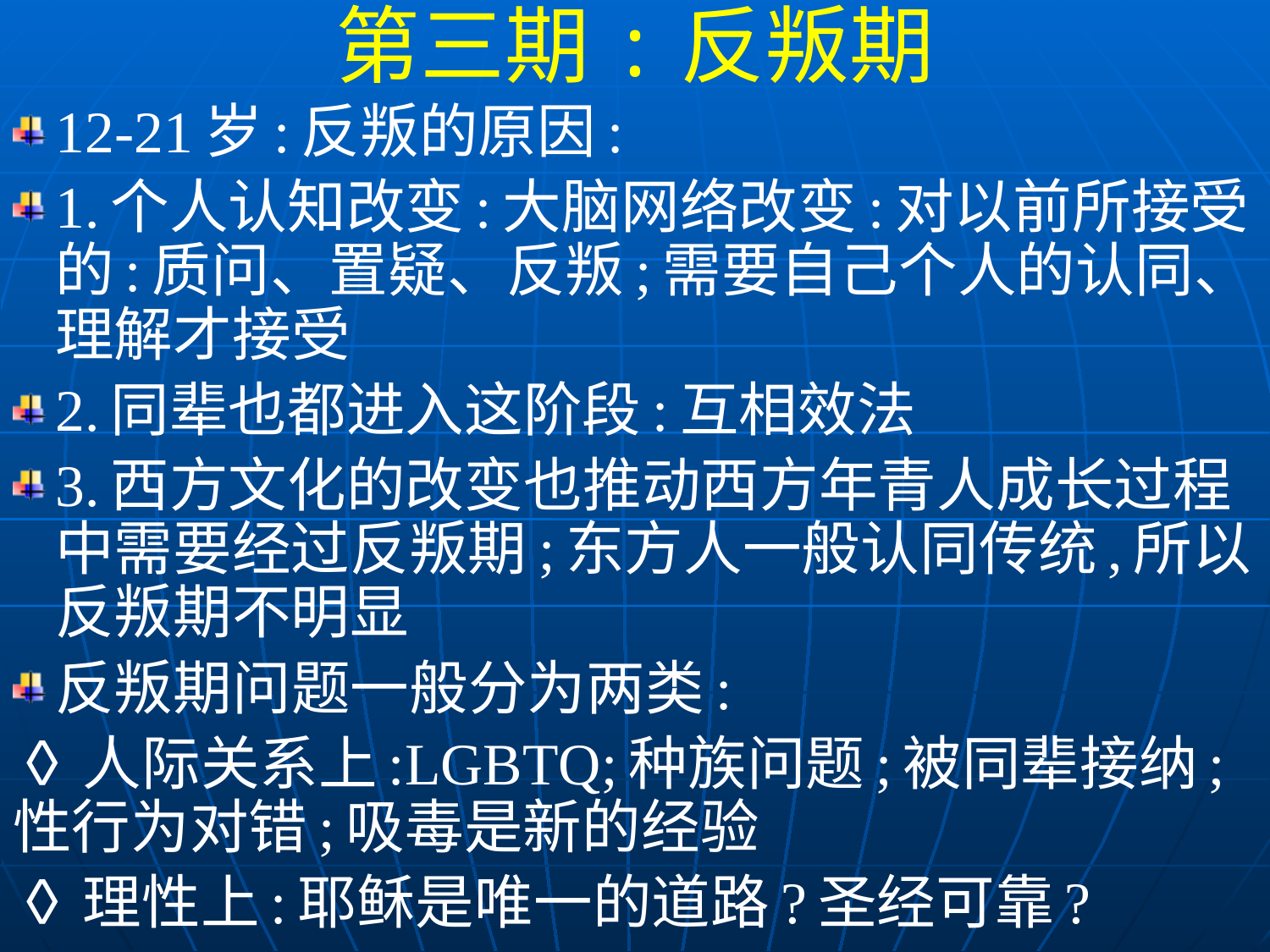

第三期:反叛期
12-21岁:反叛的原因:
1.个人认知改变:大脑网络改变:对以前所接受的:质问、置疑、反叛;需要自己个人的认同、理解才接受
2.同辈也都进入这阶段:互相效法
3.西方文化的改变也推动西方年青人成长过程中需要经过反叛期;东方人一般认同传统,所以反叛期不明显
反叛期问题一般分为两类:
◊人际关系上:LGBTQ;种族问题;被同辈接纳;性行为对错;吸毒是新的经验
◊理性上:耶稣是唯一的道路?圣经可靠?